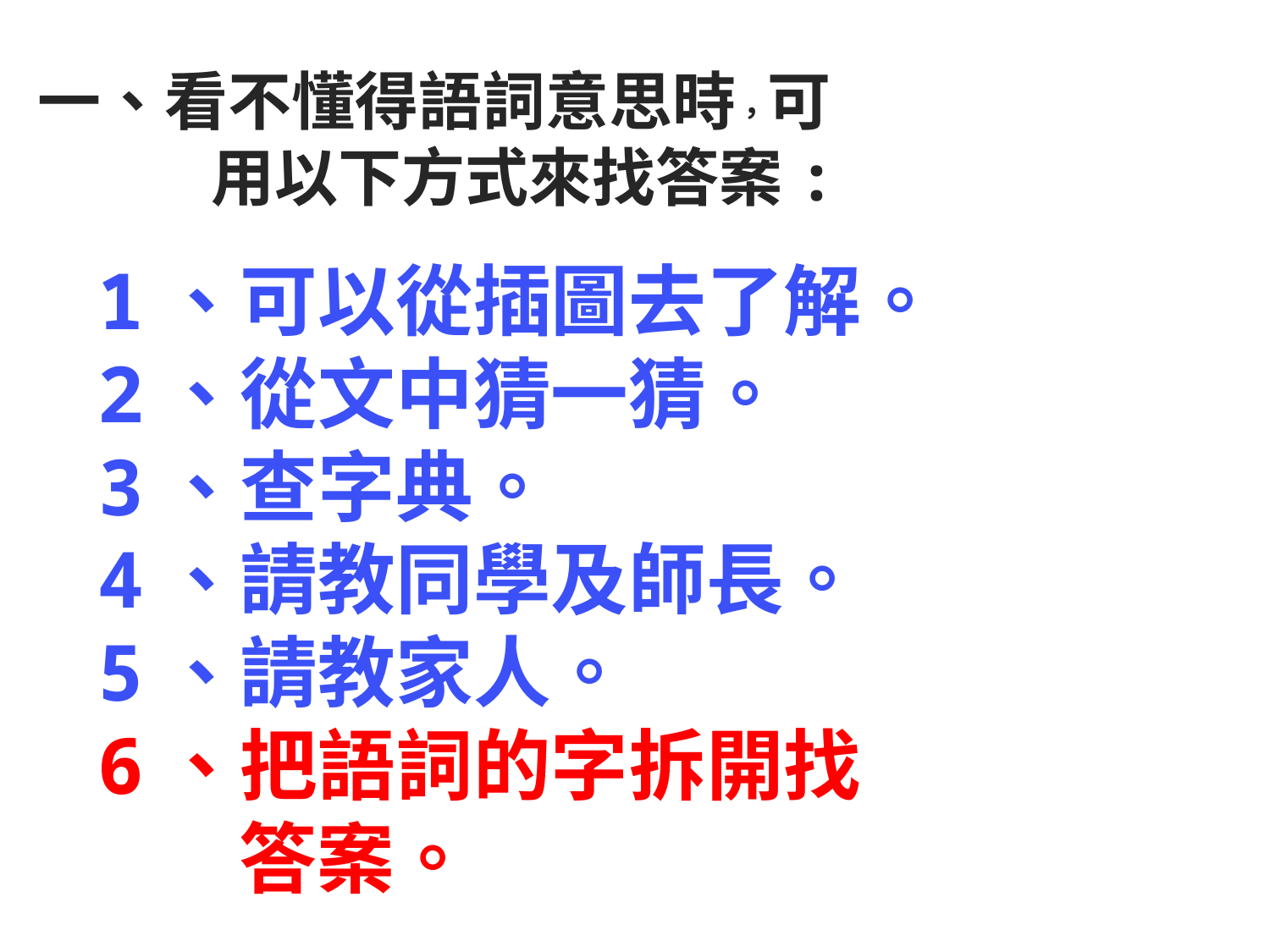

一、看不懂得語詞意思時，可
           用以下方式來找答案:
1、可以從插圖去了解。
2、從文中猜一猜。
3、查字典。
4、請教同學及師長。
5、請教家人。
6、把語詞的字拆開找
       答案。